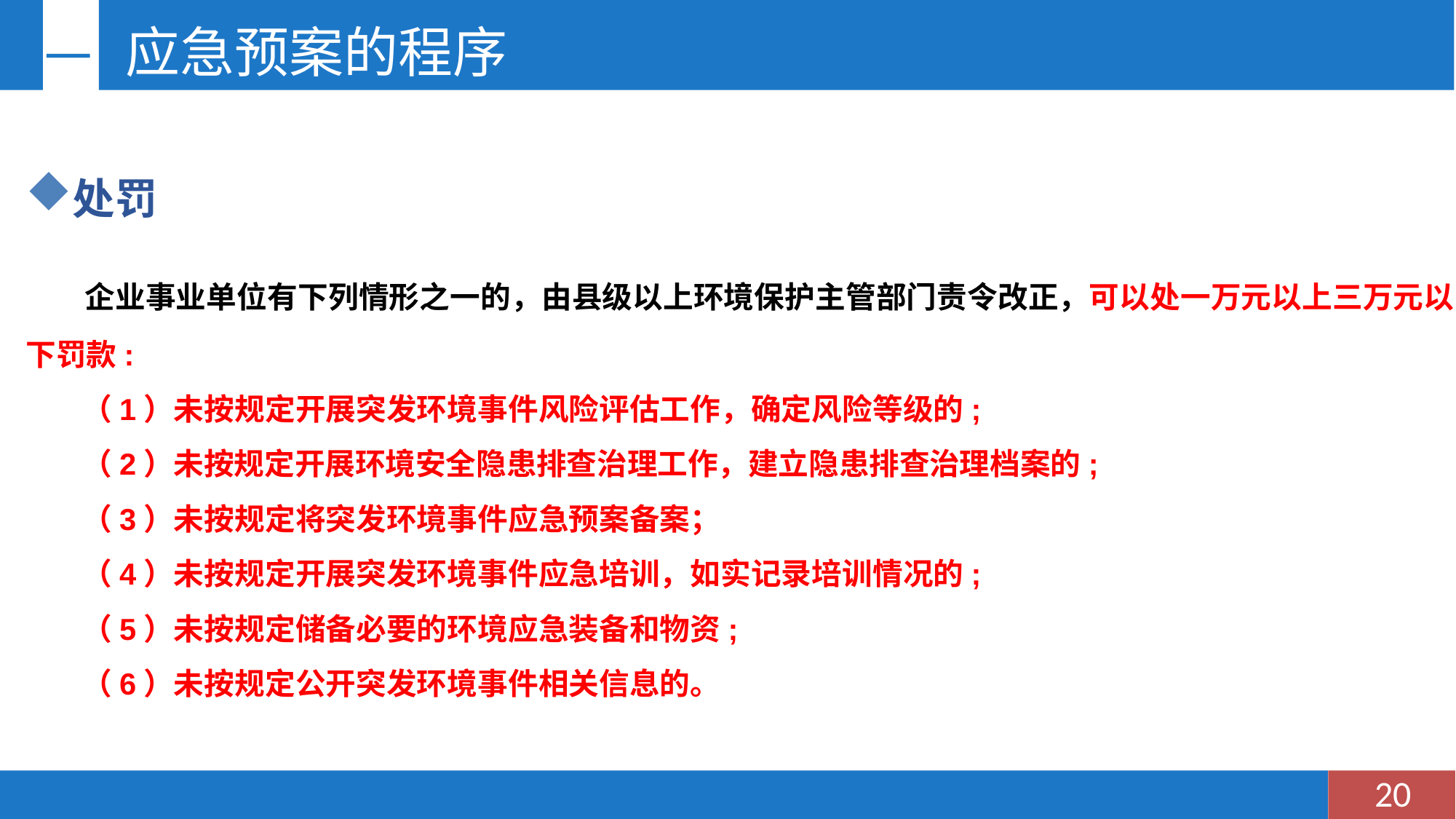

# 一	应急预案的程序
处罚
     企业事业单位有下列情形之一的，由县级以上环境保护主管部门责令改正，可以处一万元以上三万元以下罚款:
（1）未按规定开展突发环境事件风险评估工作，确定风险等级的;
（2）未按规定开展环境安全隐患排查治理工作，建立隐患排查治理档案的;
（3）未按规定将突发环境事件应急预案备案；
（4）未按规定开展突发环境事件应急培训，如实记录培训情况的;
（5）未按规定储备必要的环境应急装备和物资;
（6）未按规定公开突发环境事件相关信息的。

20
14